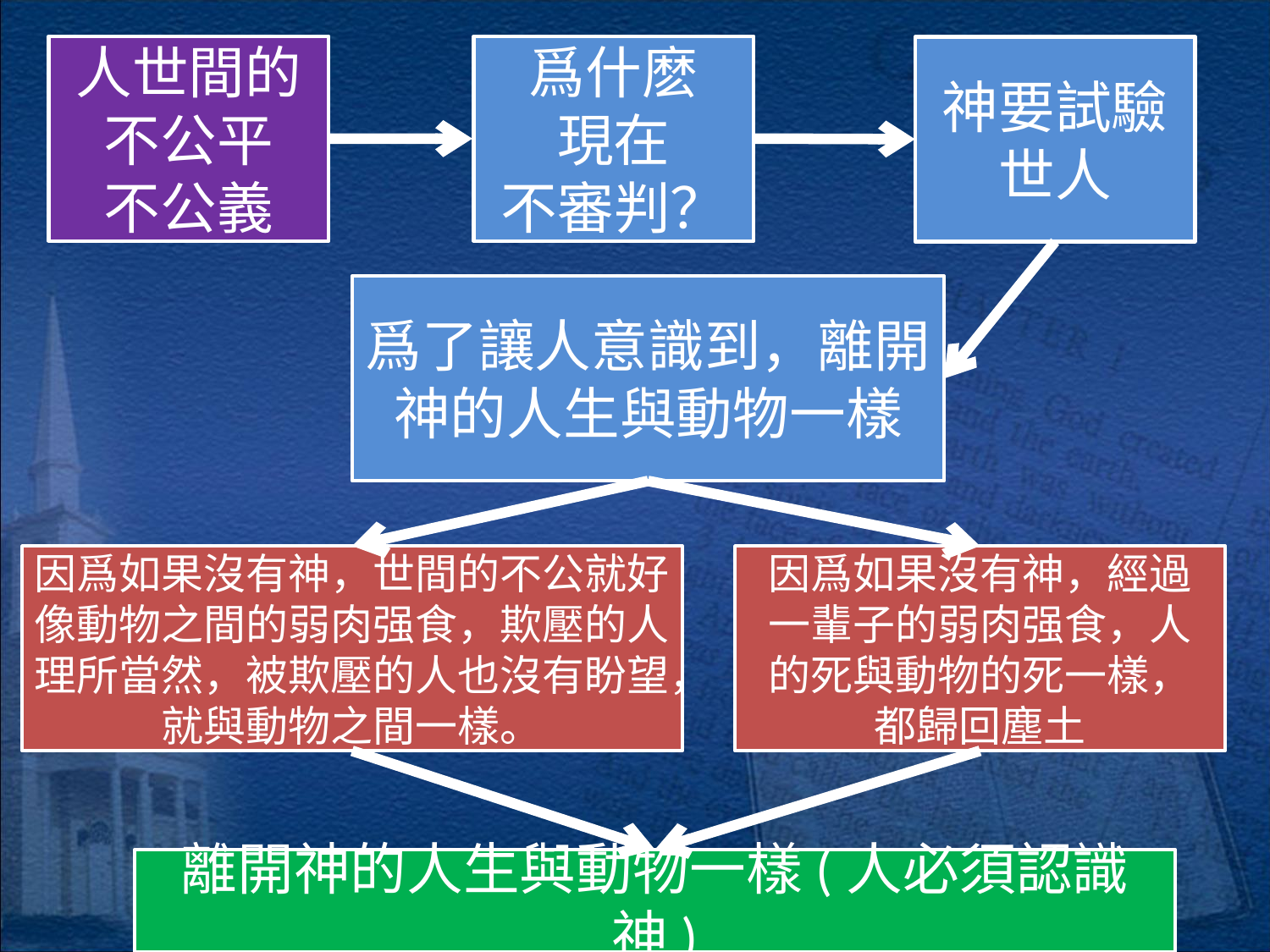

人世間的不公平
不公義
爲什麽
現在
不審判？
神要試驗世人
爲了讓人意識到，離開神的人生與動物一樣
因爲如果沒有神，世間的不公就好像動物之間的弱肉强食，欺壓的人理所當然，被欺壓的人也沒有盼望，就與動物之間一樣。
因爲如果沒有神，經過一輩子的弱肉强食，人的死與動物的死一樣，都歸回塵土
離開神的人生與動物一樣(人必須認識神)